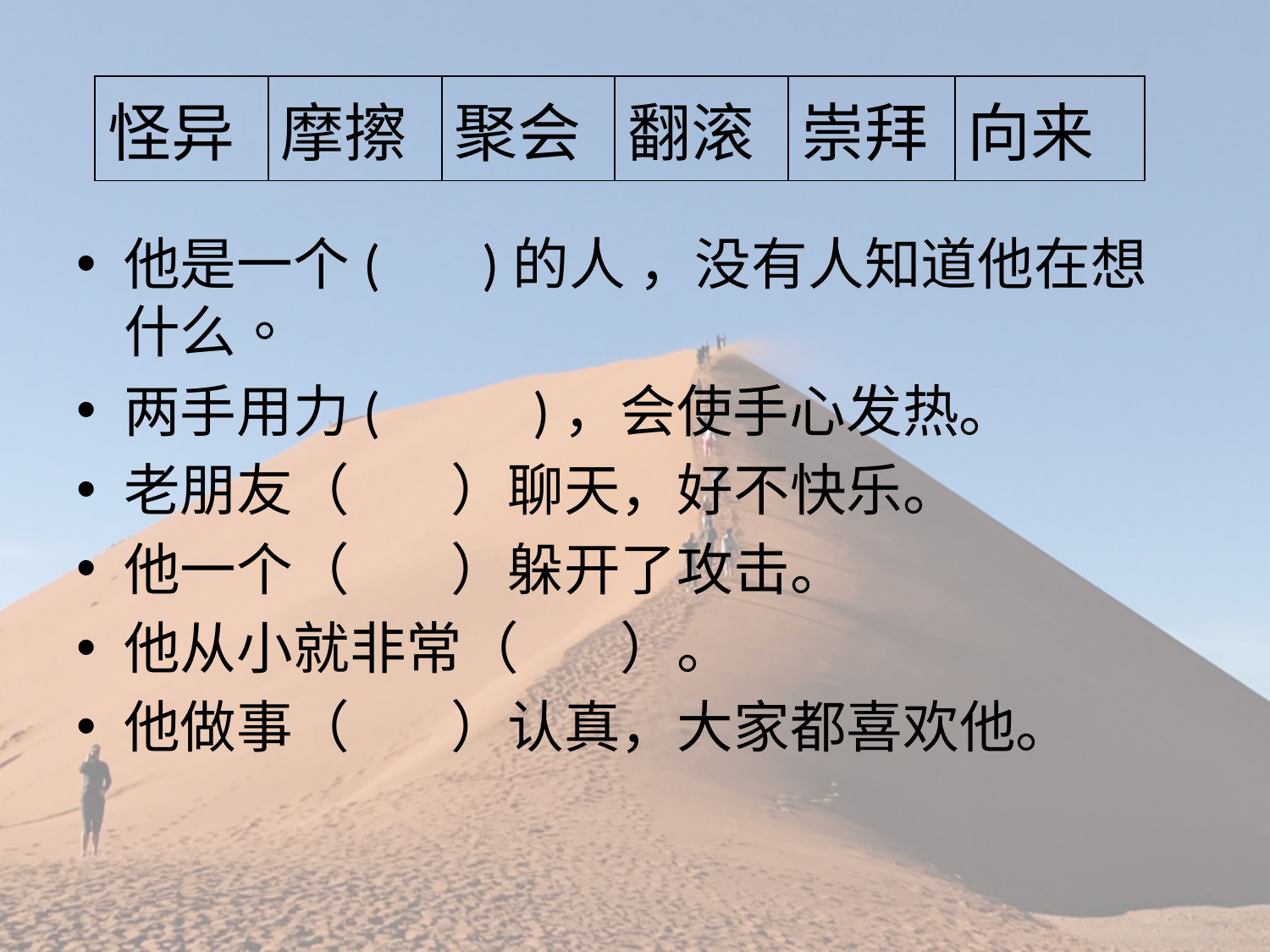

| 怪异 | 摩擦 | 聚会 | 翻滚 | 崇拜 | 向来 |
| --- | --- | --- | --- | --- | --- |
他是一个(        )的人 ，没有人知道他在想什么。
两手用力(            )，会使手心发热。
老朋友（        ）聊天，好不快乐。
他一个（        ）躲开了攻击。
他从小就非常（        ）。
他做事（        ）认真，大家都喜欢他。